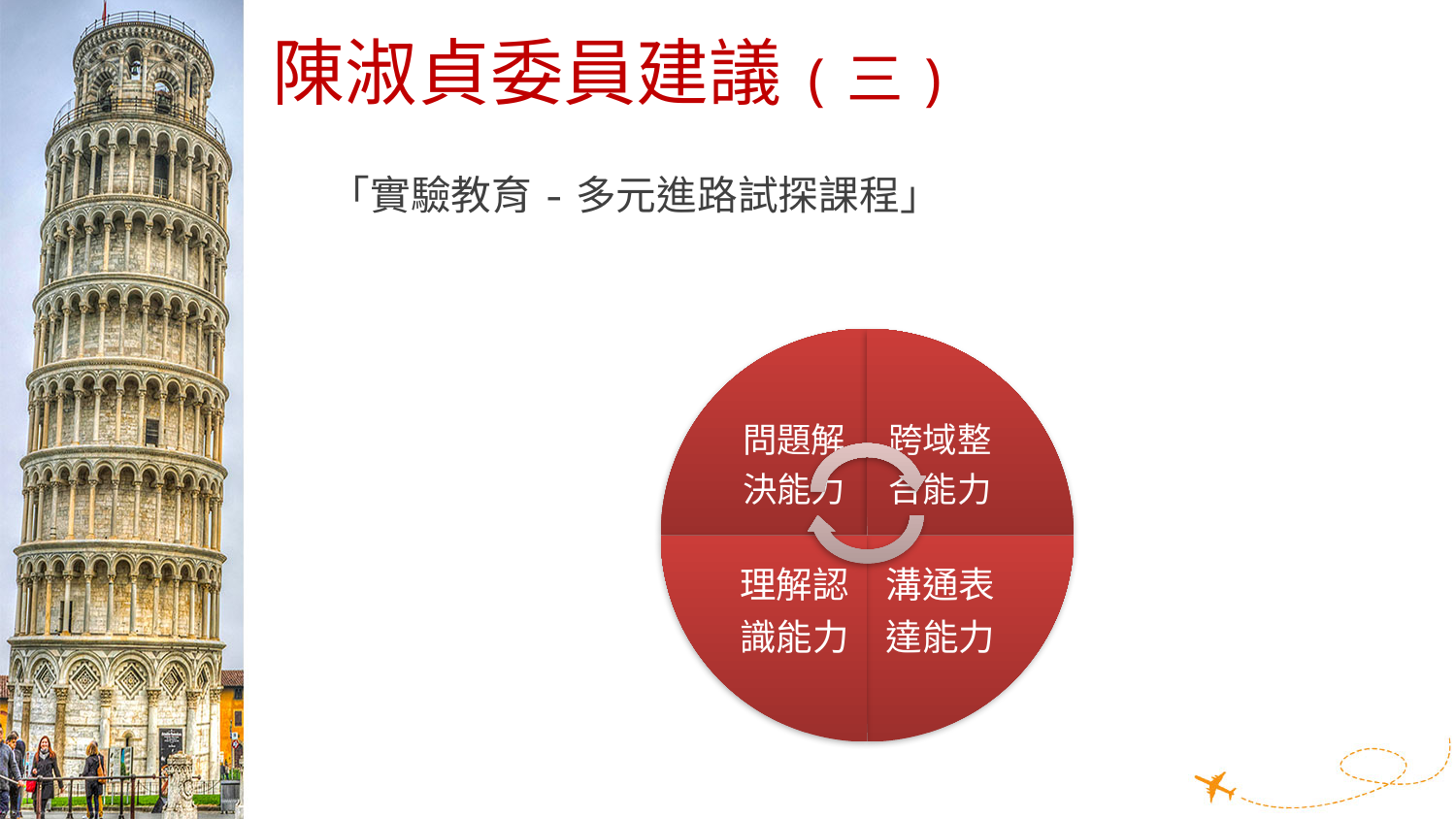

# 陳淑貞委員建議(三)
「實驗教育-多元進路試探課程」
問題解決能力
跨域整合能力
溝通表達能力
理解認識能力